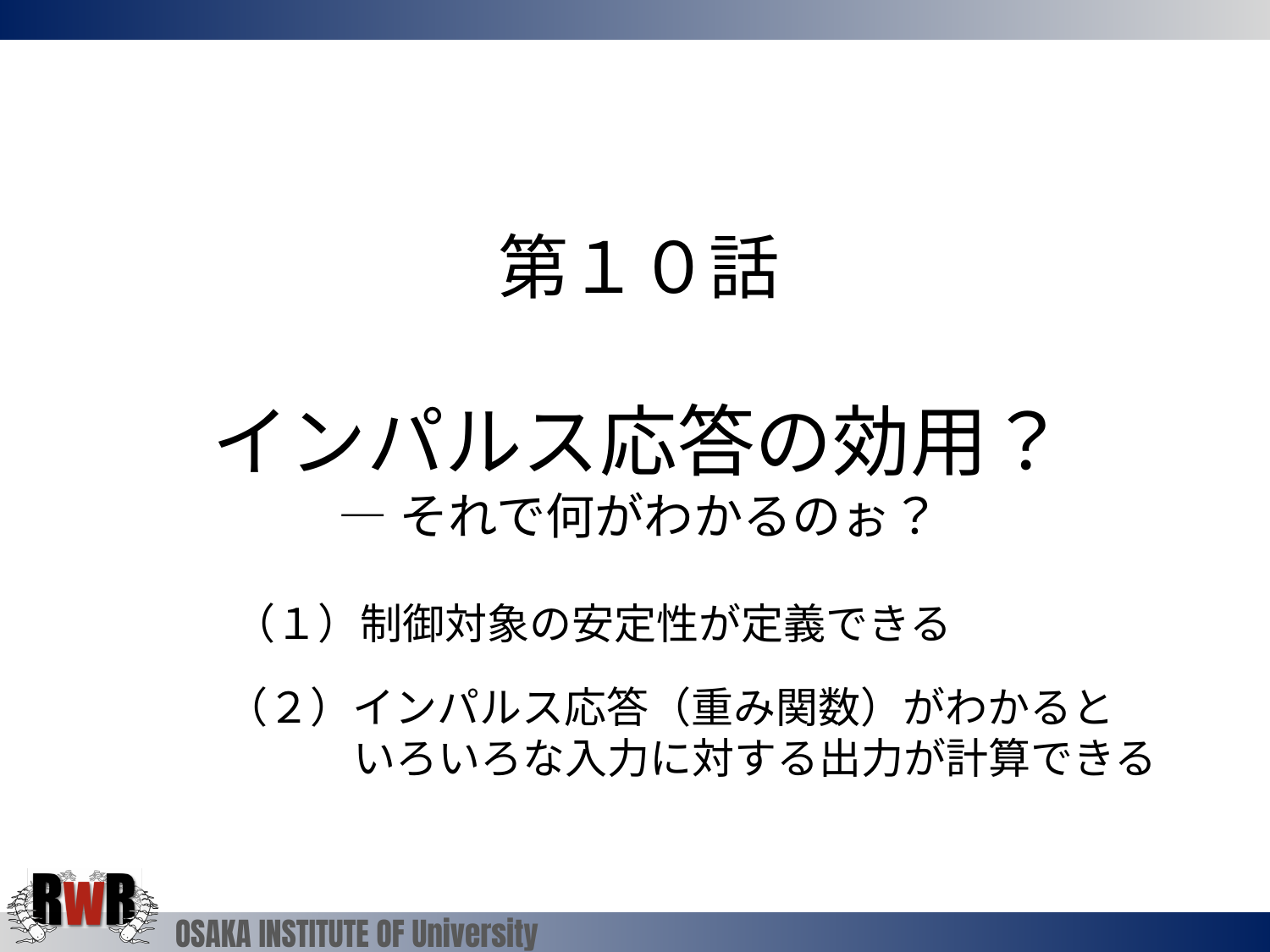

第１０話

インパルス応答の効用？
—それで何がわかるのぉ？
（１）制御対象の安定性が定義できる
（２）インパルス応答（重み関数）がわかると
　　　　いろいろな入力に対する出力が計算できる